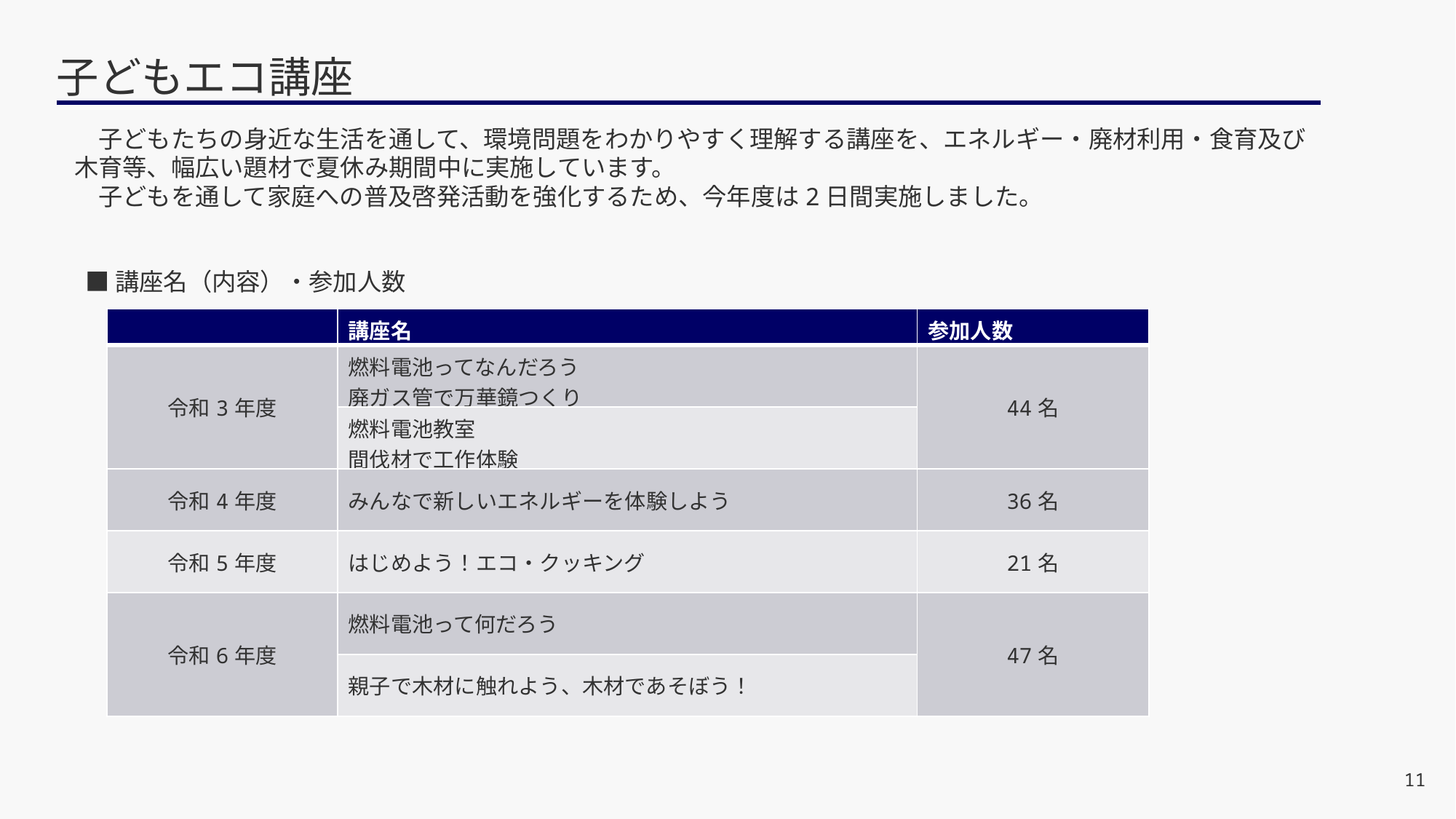

# 子どもエコ講座
　子どもたちの身近な生活を通して、環境問題をわかりやすく理解する講座を、エネルギー・廃材利用・食育及び木育等、幅広い題材で夏休み期間中に実施しています。
　子どもを通して家庭への普及啓発活動を強化するため、今年度は2日間実施しました。
■講座名（内容）・参加人数
|  | 講座名 | 参加人数 |
| --- | --- | --- |
| 令和3年度 | 燃料電池ってなんだろう 廃ガス管で万華鏡つくり | 44名 |
|  | 燃料電池教室 間伐材で工作体験 |  |
| 令和4年度 | みんなで新しいエネルギーを体験しよう | 36名 |
| 令和5年度 | はじめよう！エコ・クッキング | 21名 |
| 令和6年度 | 燃料電池って何だろう | 47名 |
|  | 親子で木材に触れよう、木材であそぼう！ |  |
11